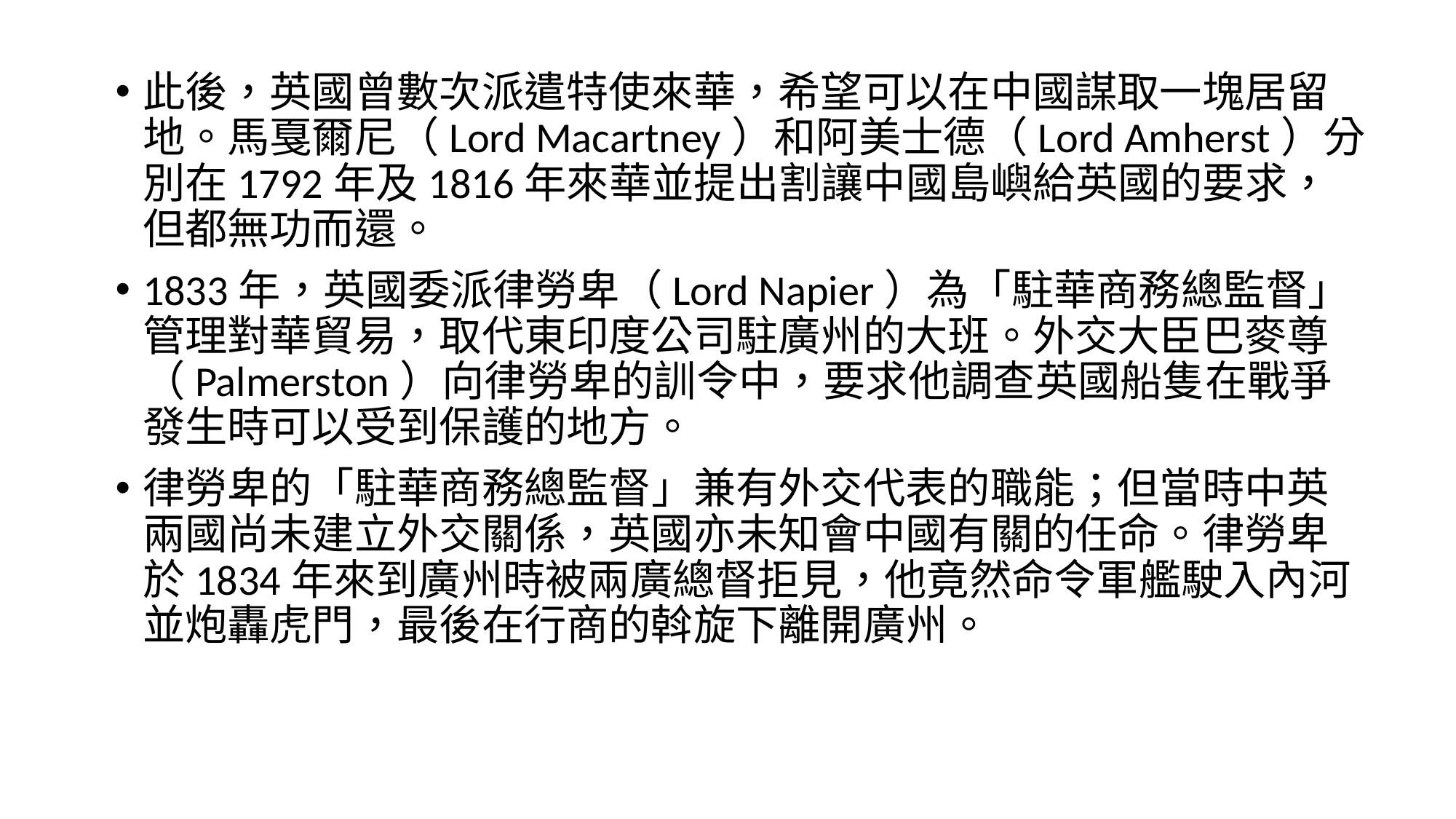

此後，英國曾數次派遣特使來華，希望可以在中國謀取一塊居留地。馬戛爾尼（Lord Macartney）和阿美士德（Lord Amherst）分別在1792年及1816年來華並提出割讓中國島嶼給英國的要求，但都無功而還。
1833年，英國委派律勞卑（Lord Napier）為「駐華商務總監督」管理對華貿易，取代東印度公司駐廣州的大班。外交大臣巴麥尊（Palmerston）向律勞卑的訓令中，要求他調查英國船隻在戰爭發生時可以受到保護的地方。
律勞卑的「駐華商務總監督」兼有外交代表的職能；但當時中英兩國尚未建立外交關係，英國亦未知會中國有關的任命。律勞卑於1834年來到廣州時被兩廣總督拒見，他竟然命令軍艦駛入內河並炮轟虎門，最後在行商的斡旋下離開廣州。
#